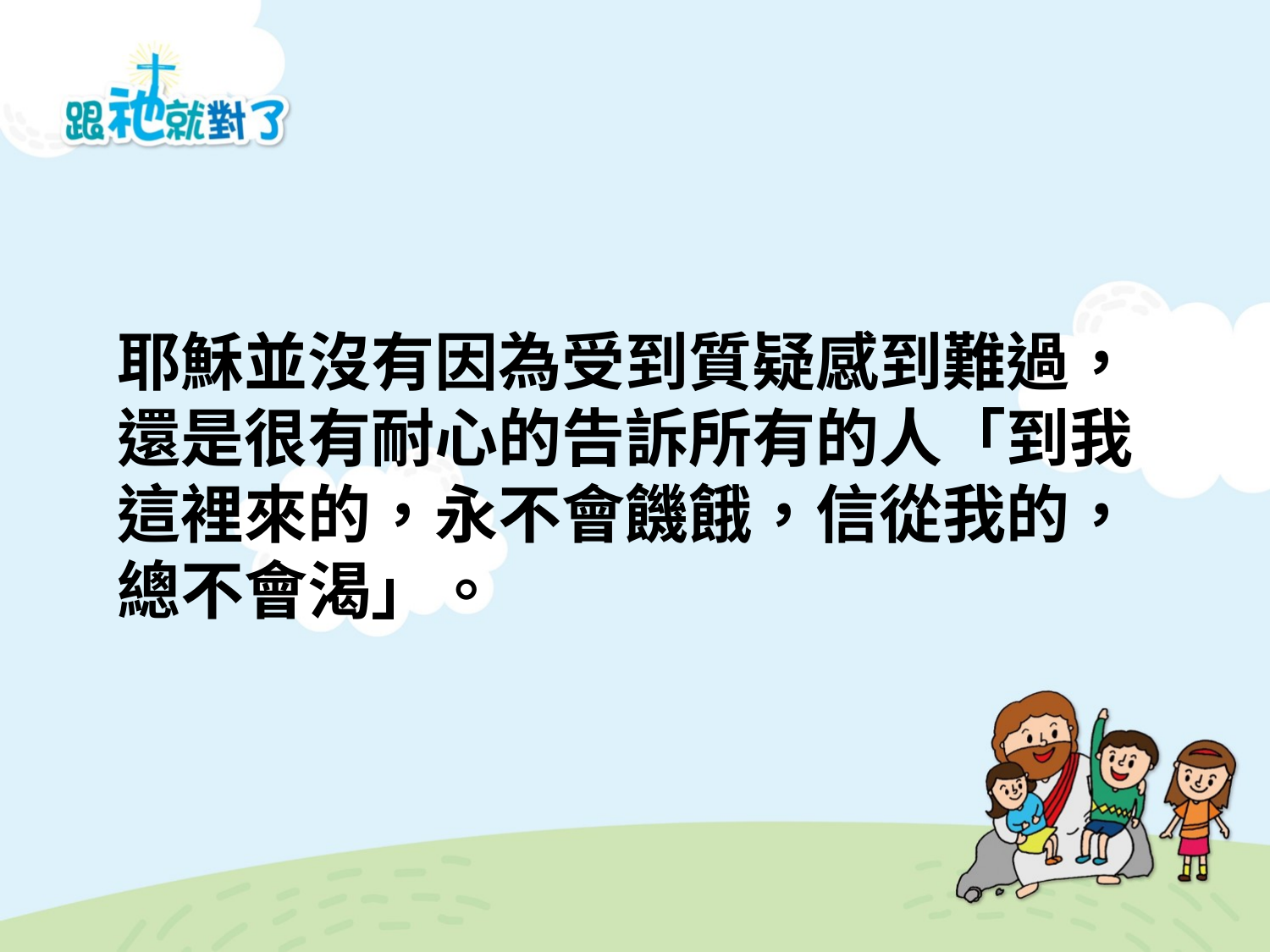

耶穌並沒有因為受到質疑感到難過，還是很有耐心的告訴所有的人「到我這裡來的，永不會饑餓，信從我的，總不會渴」。